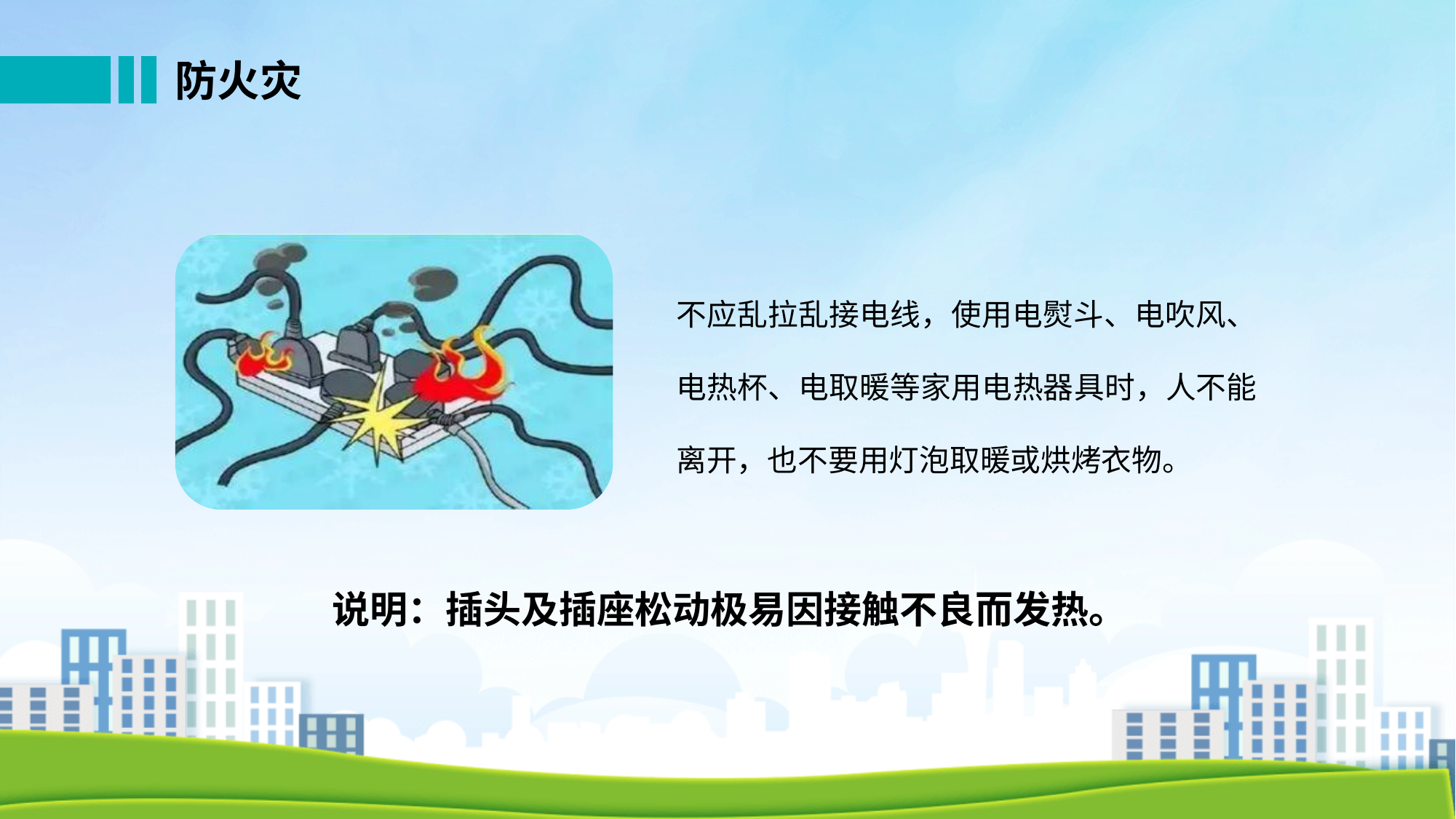

防火灾

不应乱拉乱接电线，使用电熨斗、电吹风、电热杯、电取暖等家用电热器具时，人不能离开，也不要用灯泡取暖或烘烤衣物。
说明：插头及插座松动极易因接触不良而发热。